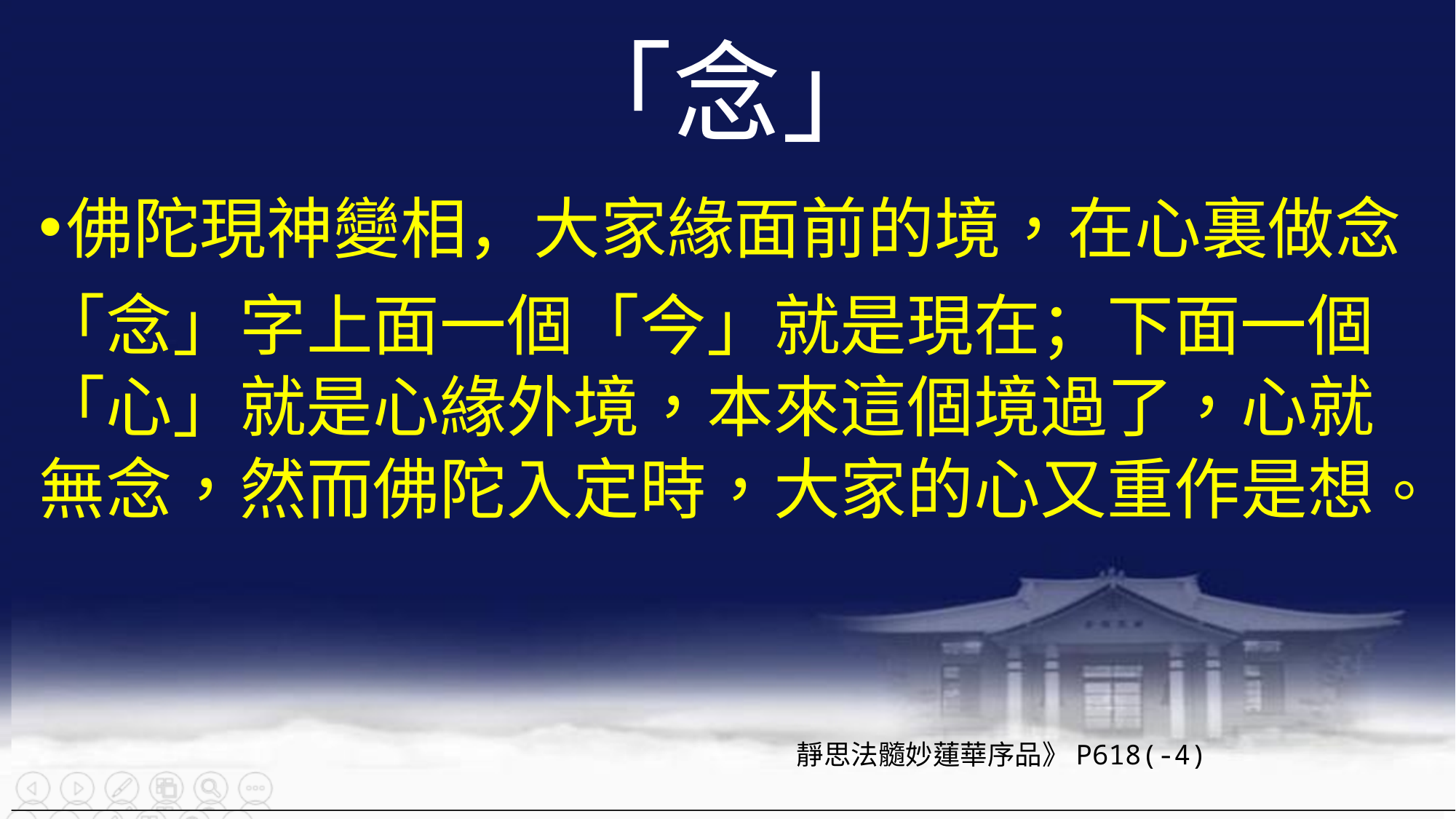

# 「念」
佛陀現神變相，大家緣面前的境，在心裏做念
「念」字上面一個「今」就是現在；下面一個「心」就是心緣外境，本來這個境過了，心就無念，然而佛陀入定時，大家的心又重作是想。
靜思法髓妙蓮華序品》P618(-4)